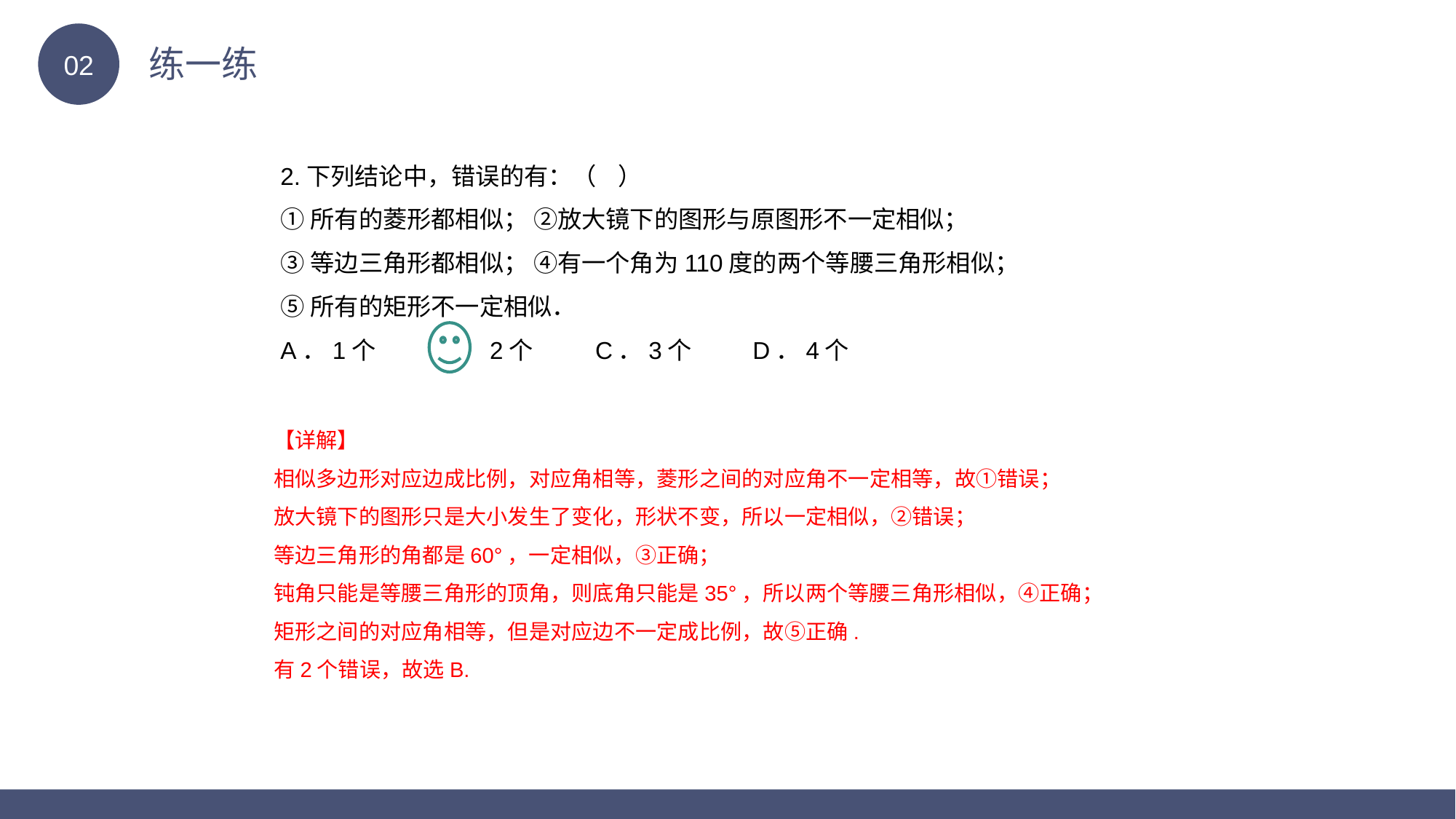

BY YUSHEN
02
练一练
2.下列结论中，错误的有：（    ）
①所有的菱形都相似； ②放大镜下的图形与原图形不一定相似；
③等边三角形都相似； ④有一个角为110度的两个等腰三角形相似；
⑤所有的矩形不一定相似．
A．1个	B．2个	C．3个	D．4个

【详解】
相似多边形对应边成比例，对应角相等，菱形之间的对应角不一定相等，故①错误；
放大镜下的图形只是大小发生了变化，形状不变，所以一定相似，②错误；
等边三角形的角都是60°，一定相似，③正确；
钝角只能是等腰三角形的顶角，则底角只能是35°，所以两个等腰三角形相似，④正确；
矩形之间的对应角相等，但是对应边不一定成比例，故⑤正确.
有2个错误，故选B.